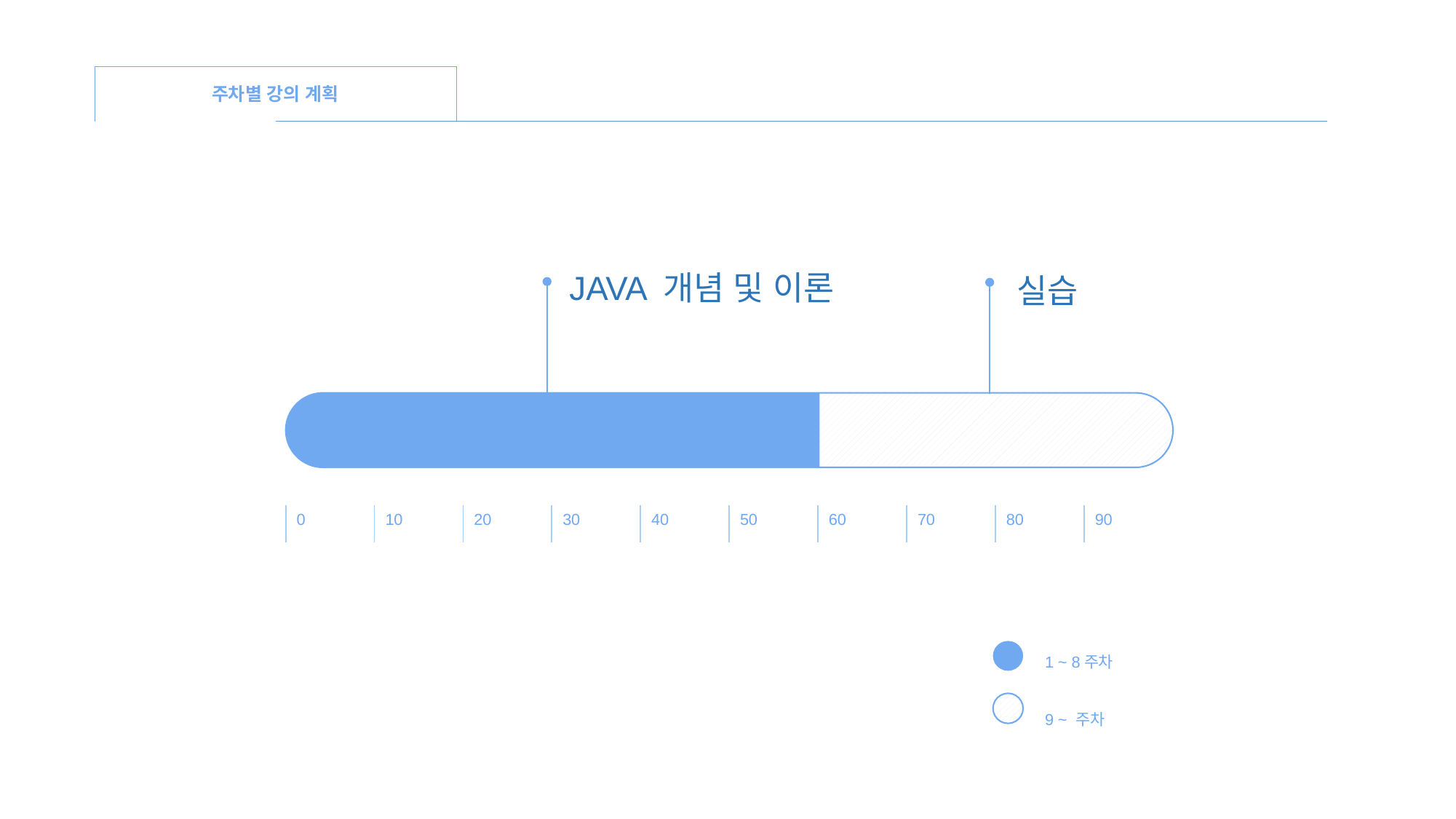

주차별 강의 계획

실습
JAVA 개념 및 이론

| 0 | 10 | 20 | 30 | 40 | 50 | 60 | 70 | 80 | 90 |
| --- | --- | --- | --- | --- | --- | --- | --- | --- | --- |
1 ~ 8주차
9 ~ 주차